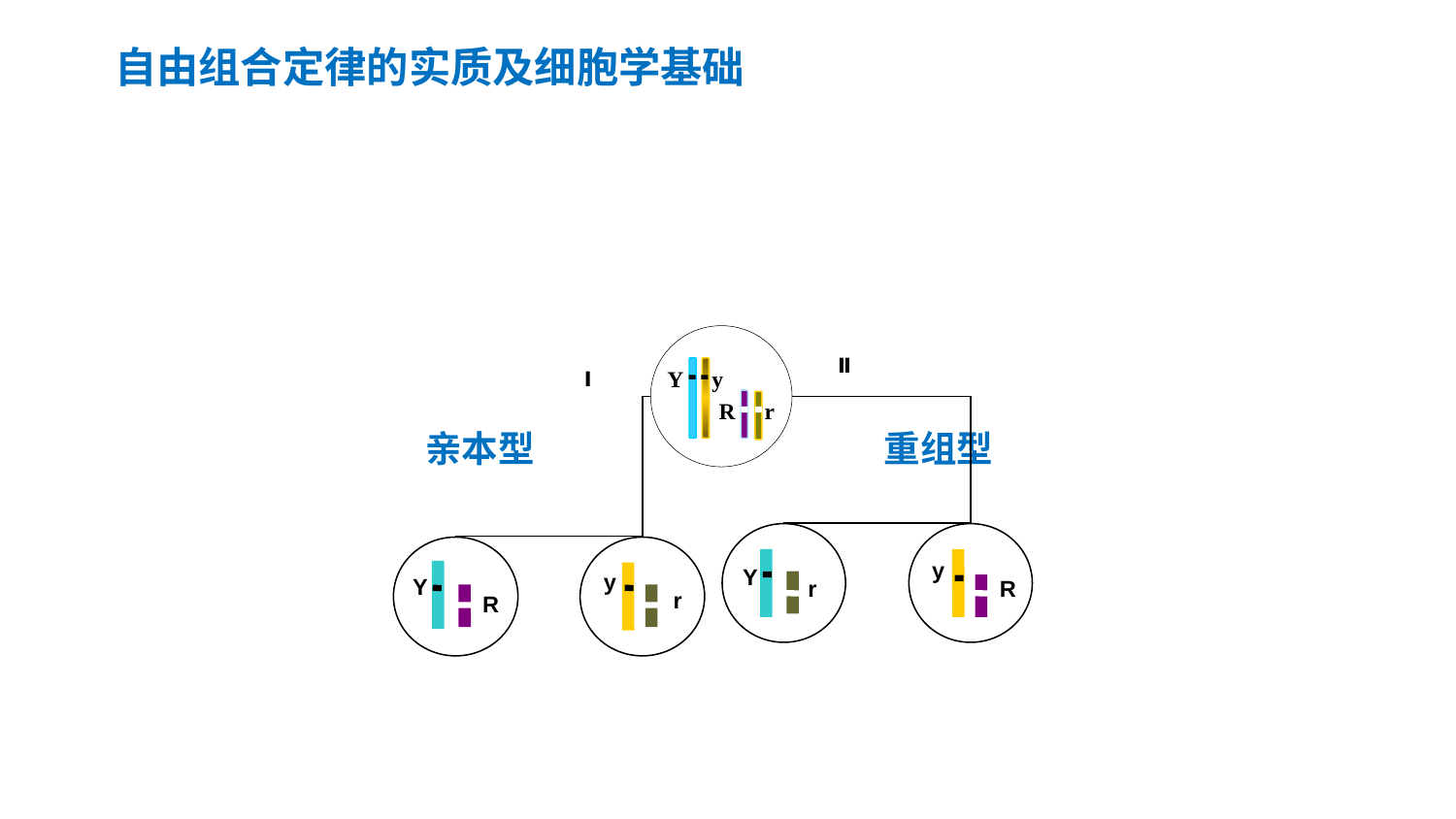

# 自由组合定律的实质及细胞学基础

Y     y

R     r

Ⅱ

Y
r

y

R

Ⅰ

Y
R

y

r

亲本型
重组型